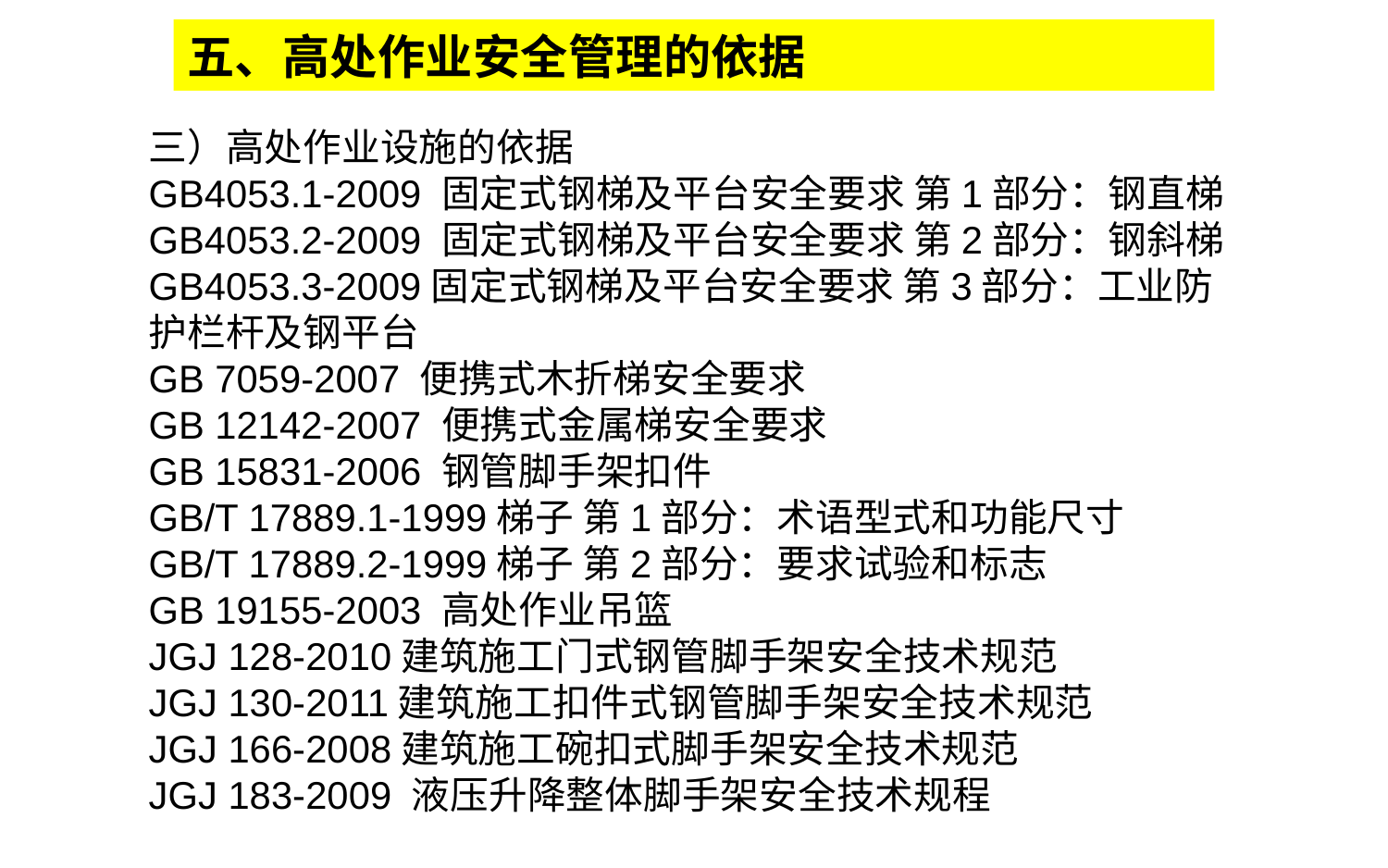

# 五、高处作业安全管理的依据
三）高处作业设施的依据
GB4053.1-2009 固定式钢梯及平台安全要求 第1部分：钢直梯
GB4053.2-2009 固定式钢梯及平台安全要求 第2部分：钢斜梯
GB4053.3-2009固定式钢梯及平台安全要求 第3部分：工业防护栏杆及钢平台
GB 7059-2007 便携式木折梯安全要求
GB 12142-2007 便携式金属梯安全要求
GB 15831-2006 钢管脚手架扣件
GB/T 17889.1-1999梯子 第1部分：术语型式和功能尺寸
GB/T 17889.2-1999梯子 第2部分：要求试验和标志
GB 19155-2003 高处作业吊篮
JGJ 128-2010建筑施工门式钢管脚手架安全技术规范
JGJ 130-2011建筑施工扣件式钢管脚手架安全技术规范
JGJ 166-2008建筑施工碗扣式脚手架安全技术规范
JGJ 183-2009 液压升降整体脚手架安全技术规程